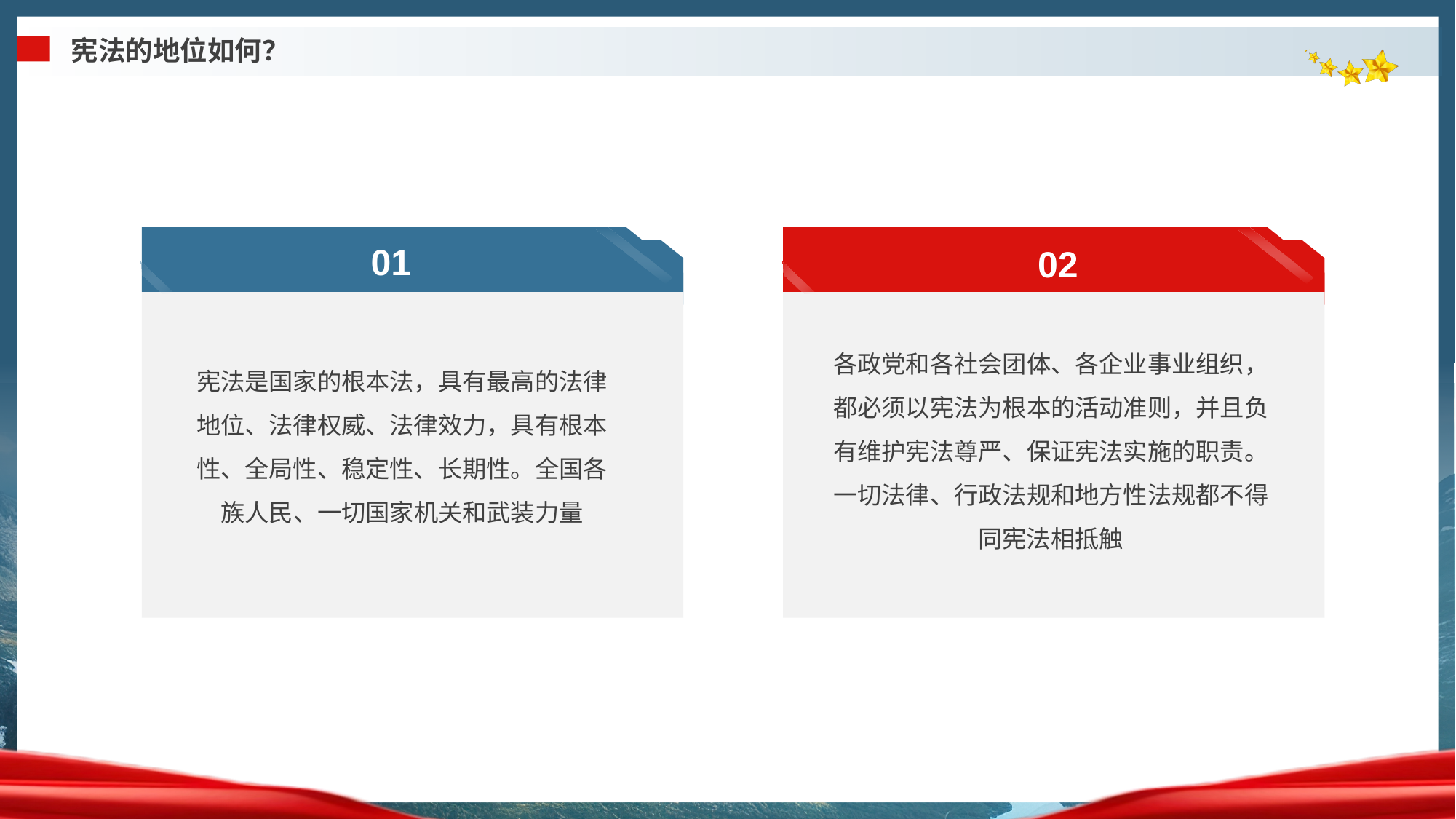

01
02
各政党和各社会团体、各企业事业组织，都必须以宪法为根本的活动准则，并且负有维护宪法尊严、保证宪法实施的职责。一切法律、行政法规和地方性法规都不得同宪法相抵触
宪法是国家的根本法，具有最高的法律地位、法律权威、法律效力，具有根本性、全局性、稳定性、长期性。全国各族人民、一切国家机关和武装力量